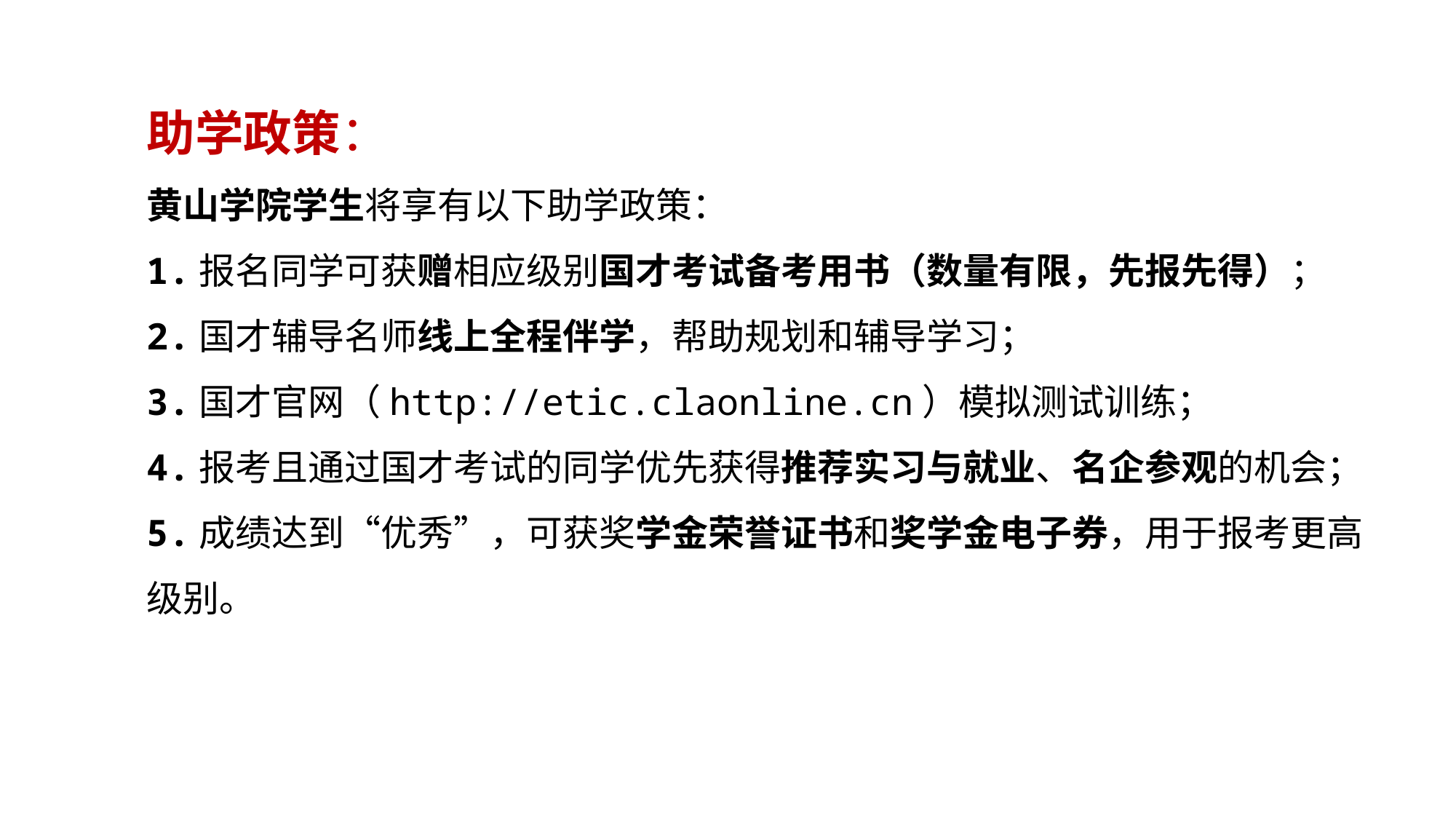

助学政策：
黄山学院学生将享有以下助学政策：
1.报名同学可获赠相应级别国才考试备考用书（数量有限，先报先得）；
2.国才辅导名师线上全程伴学，帮助规划和辅导学习；
3.国才官网（http://etic.claonline.cn）模拟测试训练；
4.报考且通过国才考试的同学优先获得推荐实习与就业、名企参观的机会；
5.成绩达到“优秀”，可获奖学金荣誉证书和奖学金电子券，用于报考更高级别。